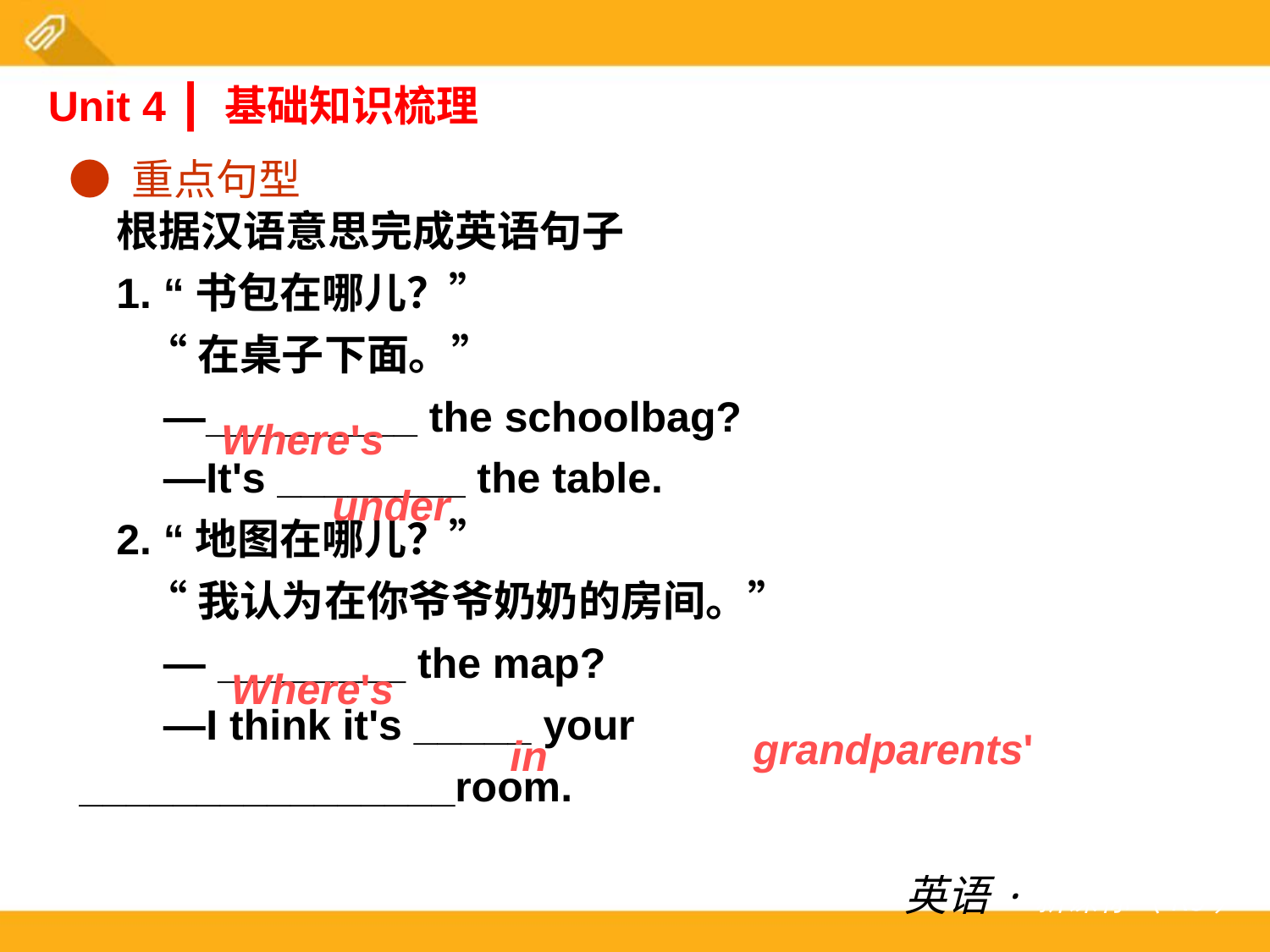

Unit 4 ┃ 基础知识梳理
● 重点句型
根据汉语意思完成英语句子
1. “书包在哪儿？”
   “在桌子下面。”
    —_________ the schoolbag?
    —It's ________ the table.
2. “地图在哪儿？”
   “我认为在你爷爷奶奶的房间。”
    — ________ the map?
    —I think it's _____ your ________________room.
Where's
under
Where's
grandparents'
in
英语·新课标（RJ）